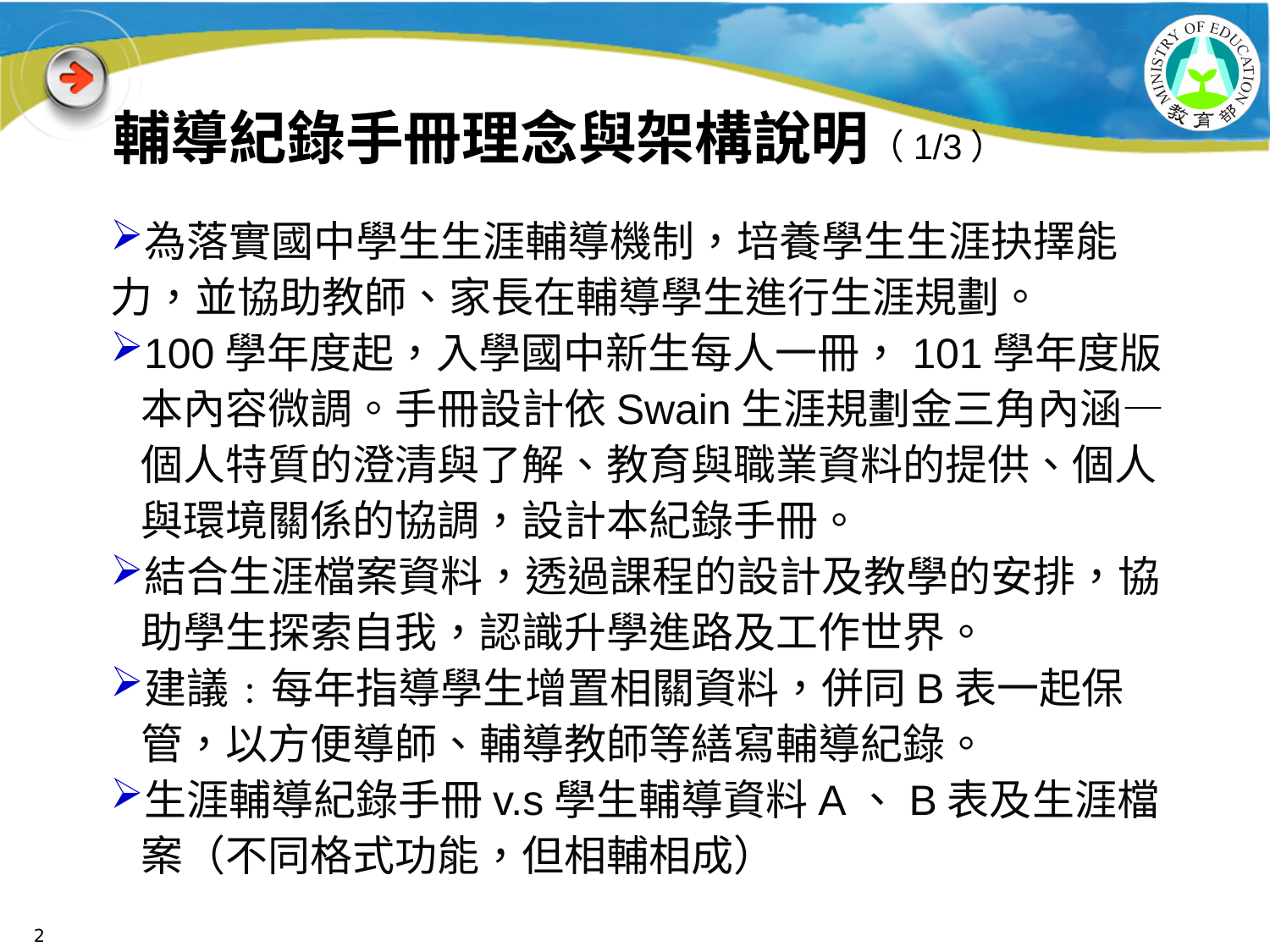

輔導紀錄手冊理念與架構說明（1/3）
為落實國中學生生涯輔導機制，培養學生生涯抉擇能
力，並協助教師、家長在輔導學生進行生涯規劃。
100學年度起，入學國中新生每人一冊，101學年度版本內容微調。手冊設計依Swain生涯規劃金三角內涵—個人特質的澄清與了解、教育與職業資料的提供、個人與環境關係的協調，設計本紀錄手冊。
結合生涯檔案資料，透過課程的設計及教學的安排，協助學生探索自我，認識升學進路及工作世界。
建議﹕每年指導學生增置相關資料，併同B表一起保管，以方便導師、輔導教師等繕寫輔導紀錄。
生涯輔導紀錄手冊v.s學生輔導資料A、B表及生涯檔案（不同格式功能，但相輔相成）
2